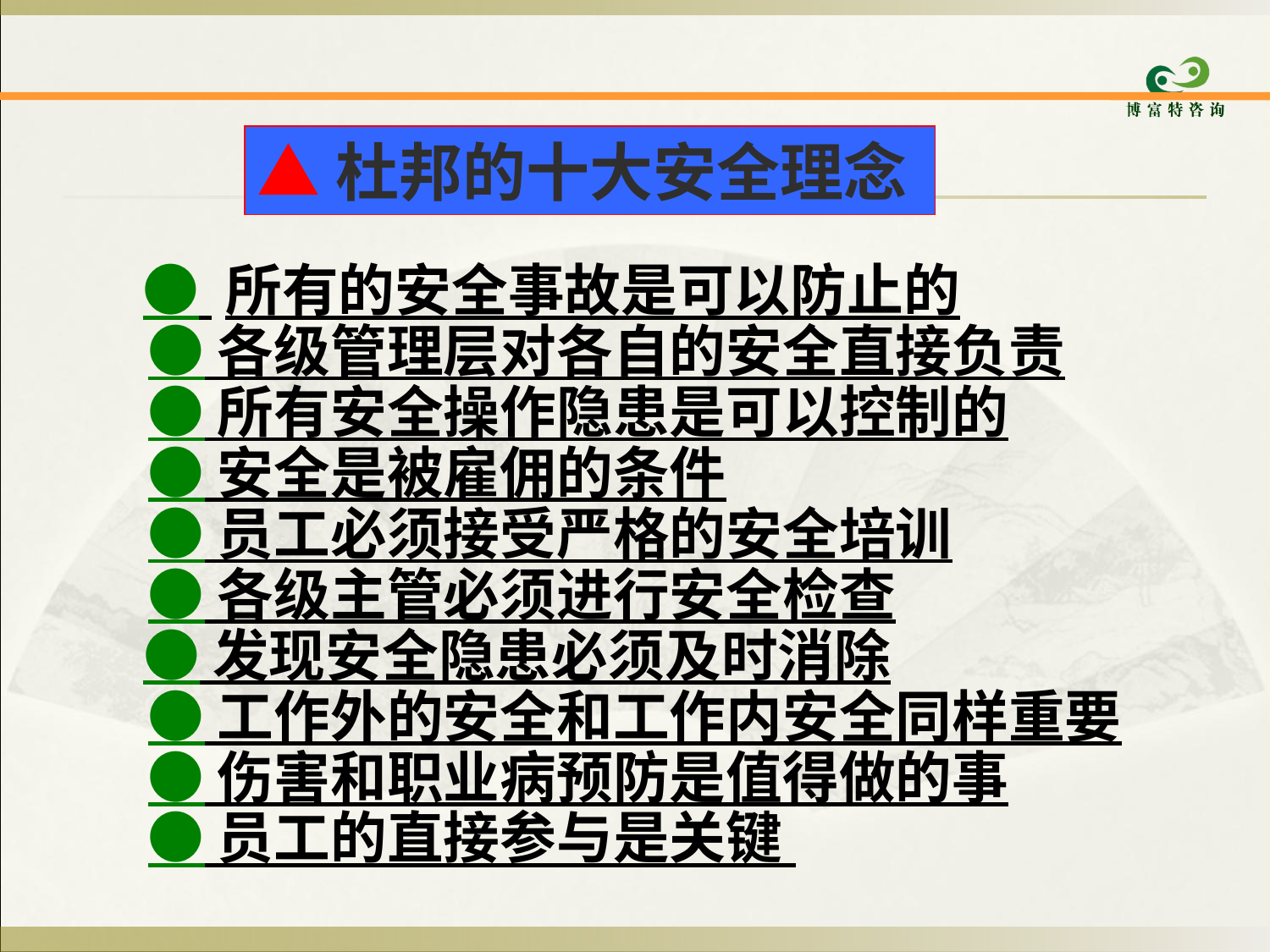

▲杜邦的十大安全理念
      ● 所有的安全事故是可以防止的
　● 各级管理层对各自的安全直接负责
　● 所有安全操作隐患是可以控制的
　● 安全是被雇佣的条件
　● 员工必须接受严格的安全培训
　● 各级主管必须进行安全检查
    ● 发现安全隐患必须及时消除
　● 工作外的安全和工作内安全同样重要
　● 伤害和职业病预防是值得做的事
　● 员工的直接参与是关键